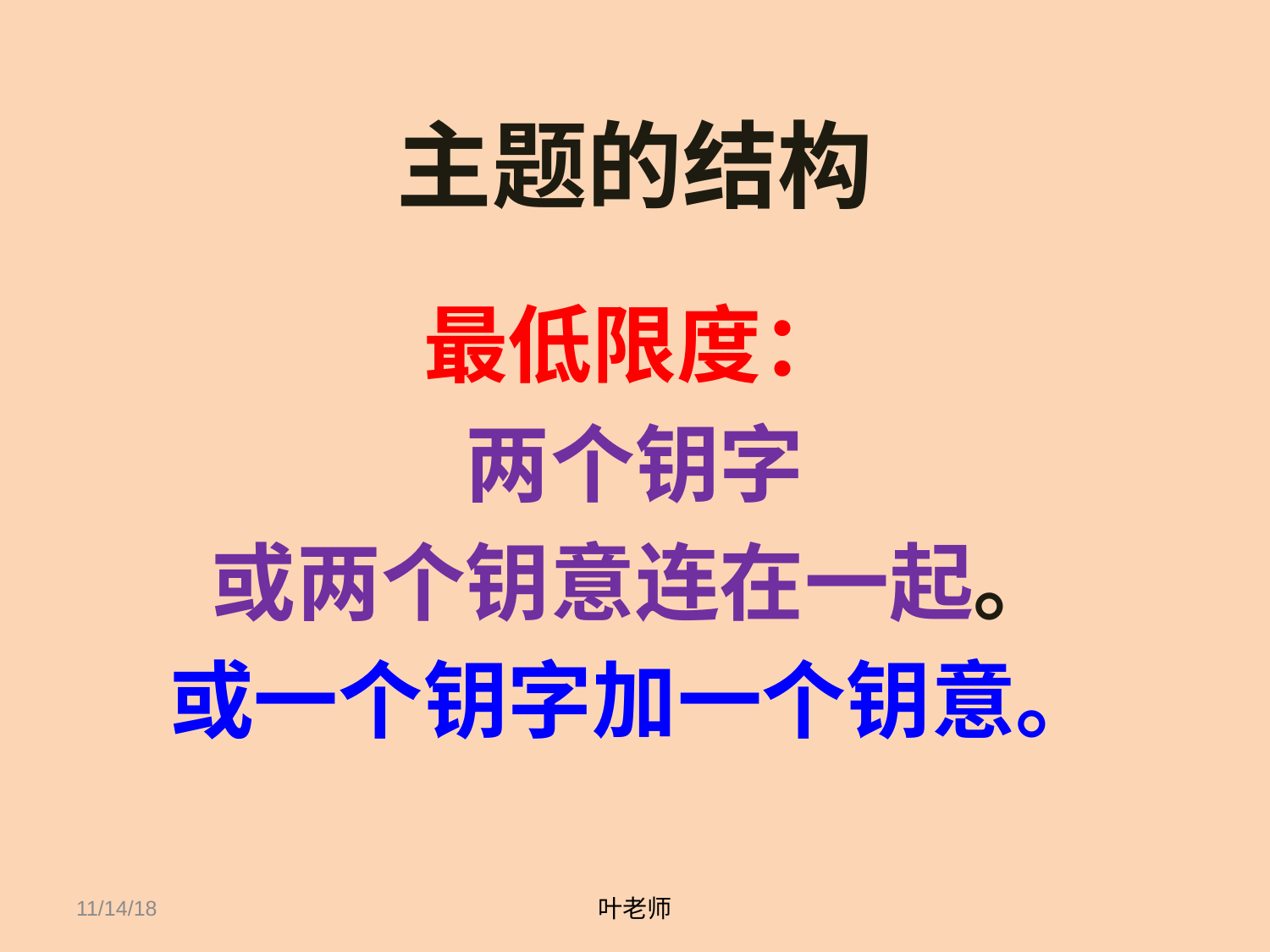

# 主题的结构
最低限度：
两个钥字
或两个钥意连在一起。
或一个钥字加一个钥意。

11/14/18
叶老师